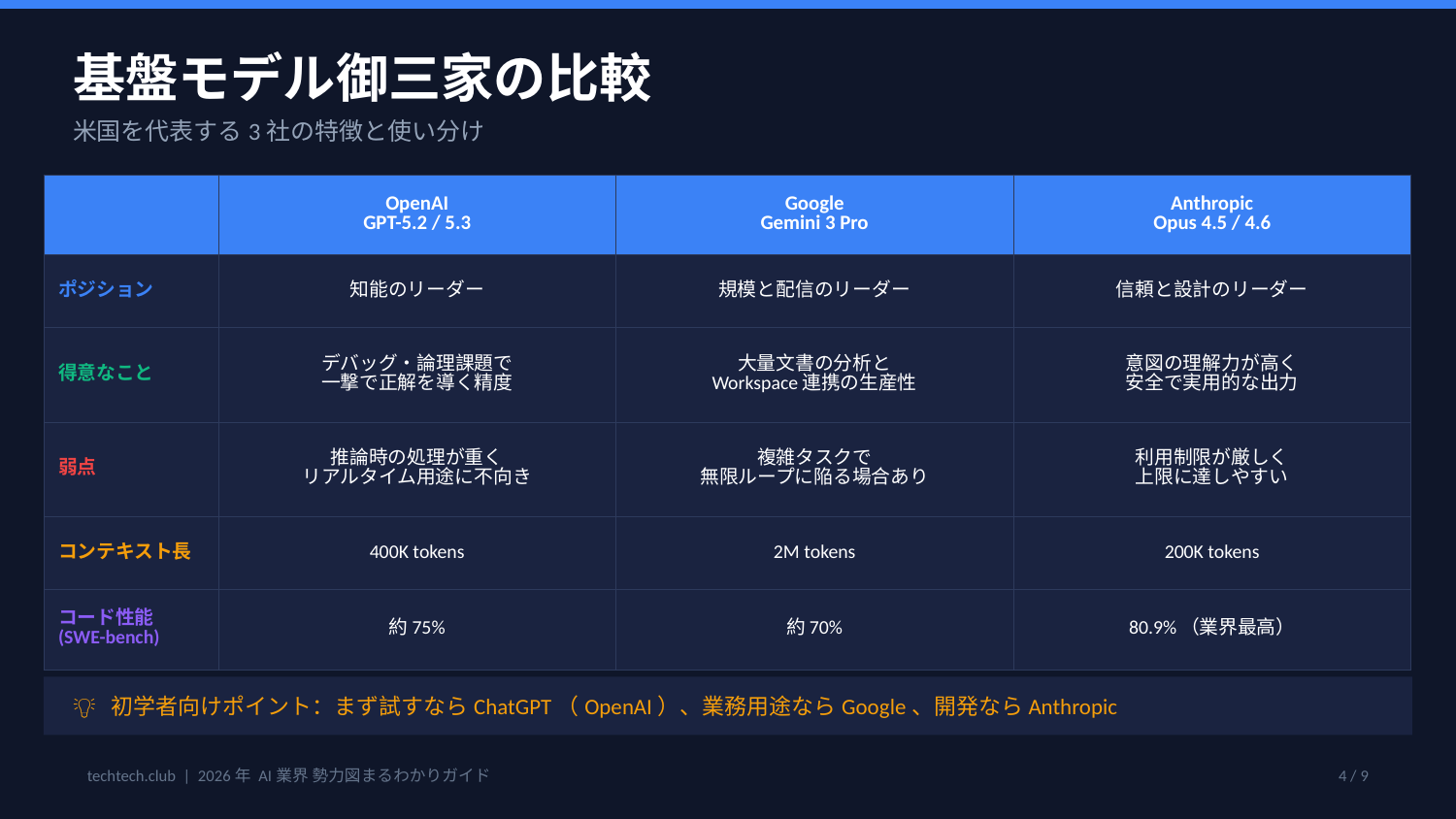

基盤モデル御三家の比較
米国を代表する3社の特徴と使い分け
|  | OpenAI GPT-5.2 / 5.3 | Google Gemini 3 Pro | Anthropic Opus 4.5 / 4.6 |
| --- | --- | --- | --- |
| ポジション | 知能のリーダー | 規模と配信のリーダー | 信頼と設計のリーダー |
| 得意なこと | デバッグ・論理課題で 一撃で正解を導く精度 | 大量文書の分析と Workspace連携の生産性 | 意図の理解力が高く 安全で実用的な出力 |
| 弱点 | 推論時の処理が重く リアルタイム用途に不向き | 複雑タスクで 無限ループに陥る場合あり | 利用制限が厳しく 上限に達しやすい |
| コンテキスト長 | 400K tokens | 2M tokens | 200K tokens |
| コード性能 (SWE-bench) | 約75% | 約70% | 80.9%（業界最高） |

💡  初学者向けポイント：まず試すならChatGPT（OpenAI）、業務用途ならGoogle、開発ならAnthropic
techtech.club  |  2026年 AI業界 勢力図まるわかりガイド
4 / 9